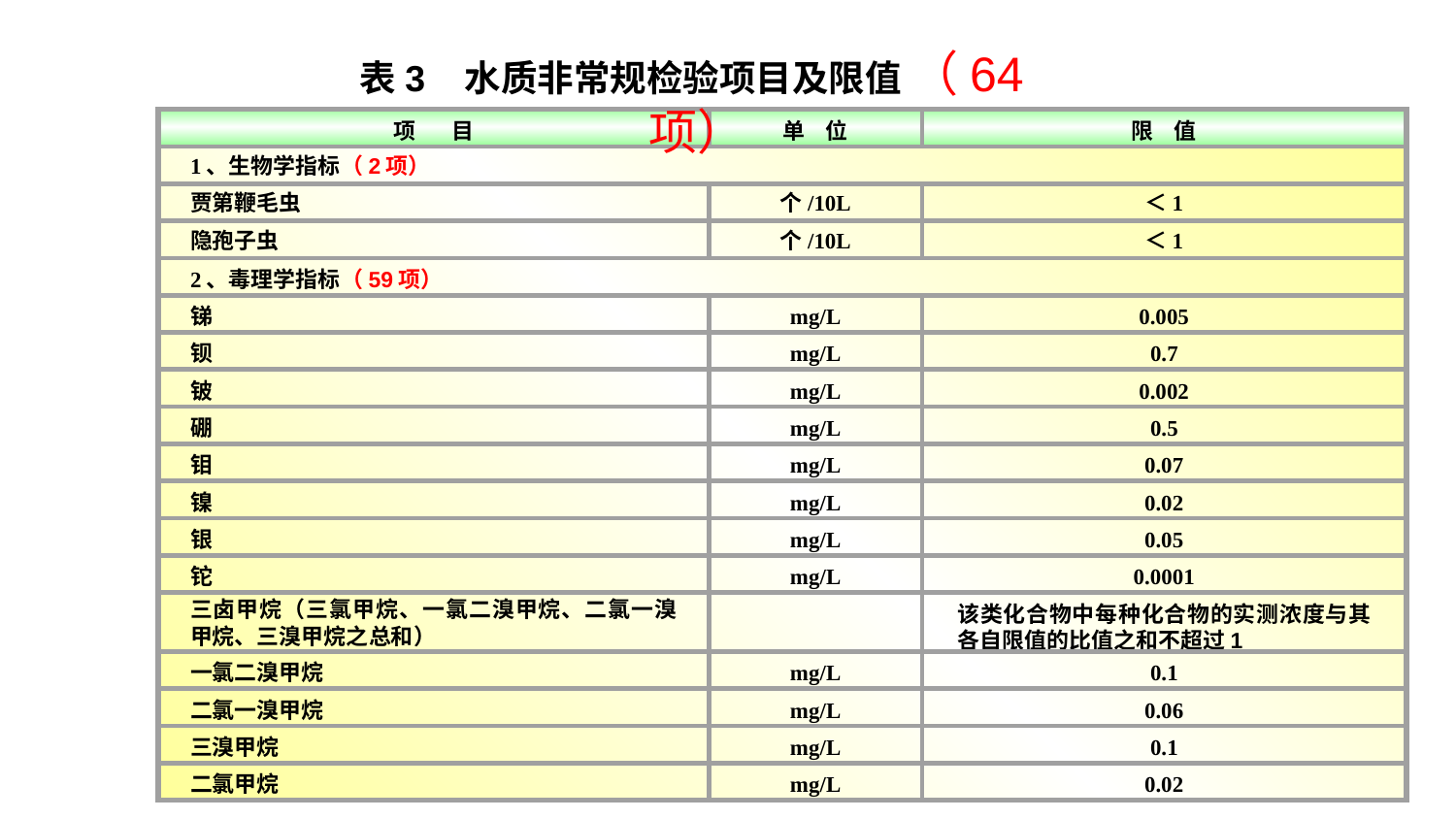

表3   水质非常规检验项目及限值 （64项）

项       目

单    位

限    值

1、生物学指标（2项）

贾第鞭毛虫

个/10L

＜1

隐孢子虫

个/10L

＜1

2、毒理学指标（59项）

锑

mg/L

0.005

钡

mg/L

0.7

铍

mg/L

0.002

硼

mg/L

0.5

钼

mg/L

0.07

镍

mg/L

0.02

银

mg/L

0.05

铊

mg/L

0.0001

三卤甲烷（三氯甲烷、一氯二溴甲烷、二氯一溴甲烷、三溴甲烷之总和）

该类化合物中每种化合物的实测浓度与其各自限值的比值之和不超过1

一氯二溴甲烷

mg/L

0.1

二氯一溴甲烷

mg/L

0.06

三溴甲烷

mg/L

0.1

二氯甲烷

mg/L

0.02